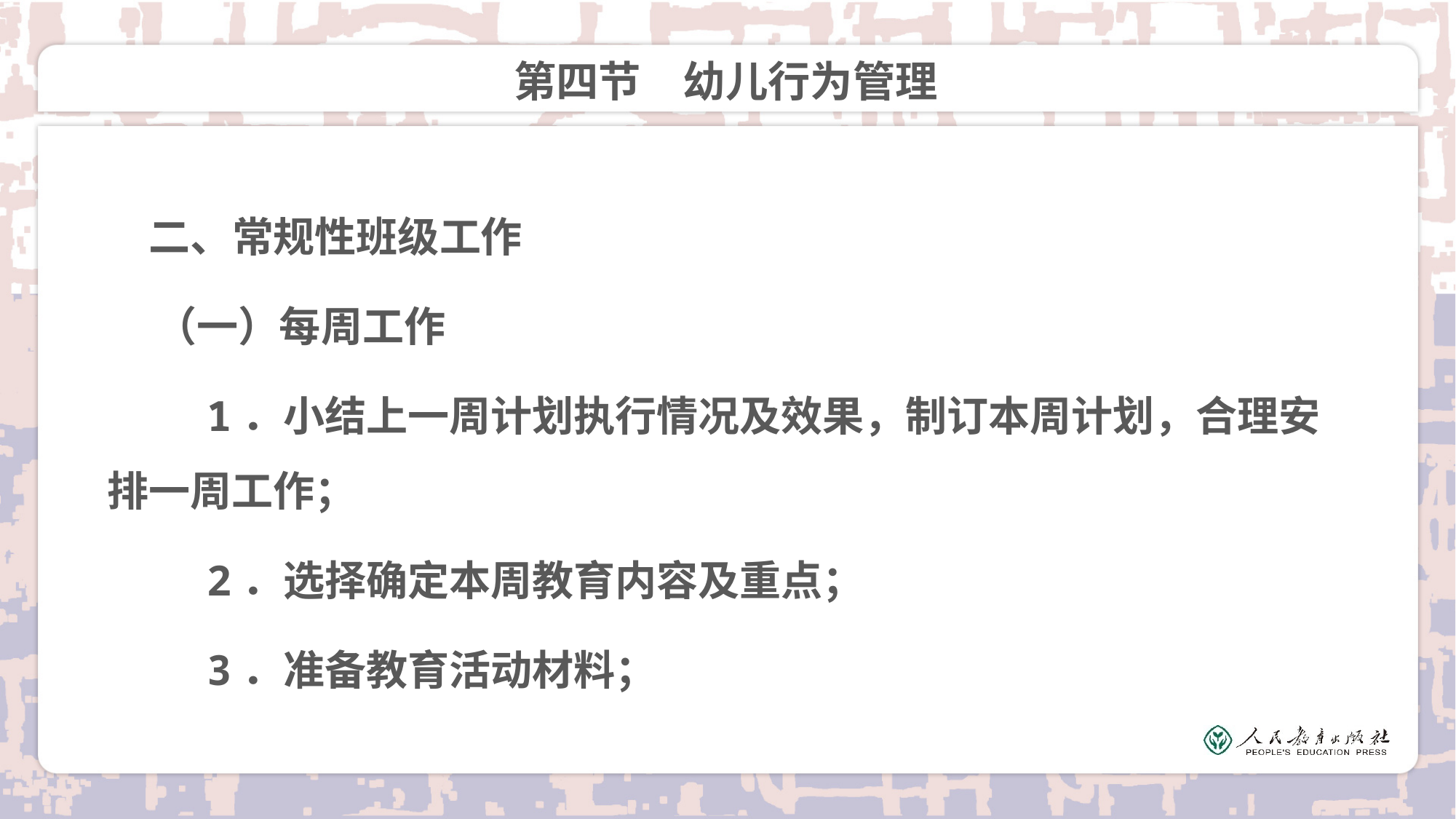

# 第四节　幼儿行为管理
　二、常规性班级工作
    （一）每周工作
    1．小结上一周计划执行情况及效果，制订本周计划，合理安排一周工作；
    2．选择确定本周教育内容及重点；
    3．准备教育活动材料；